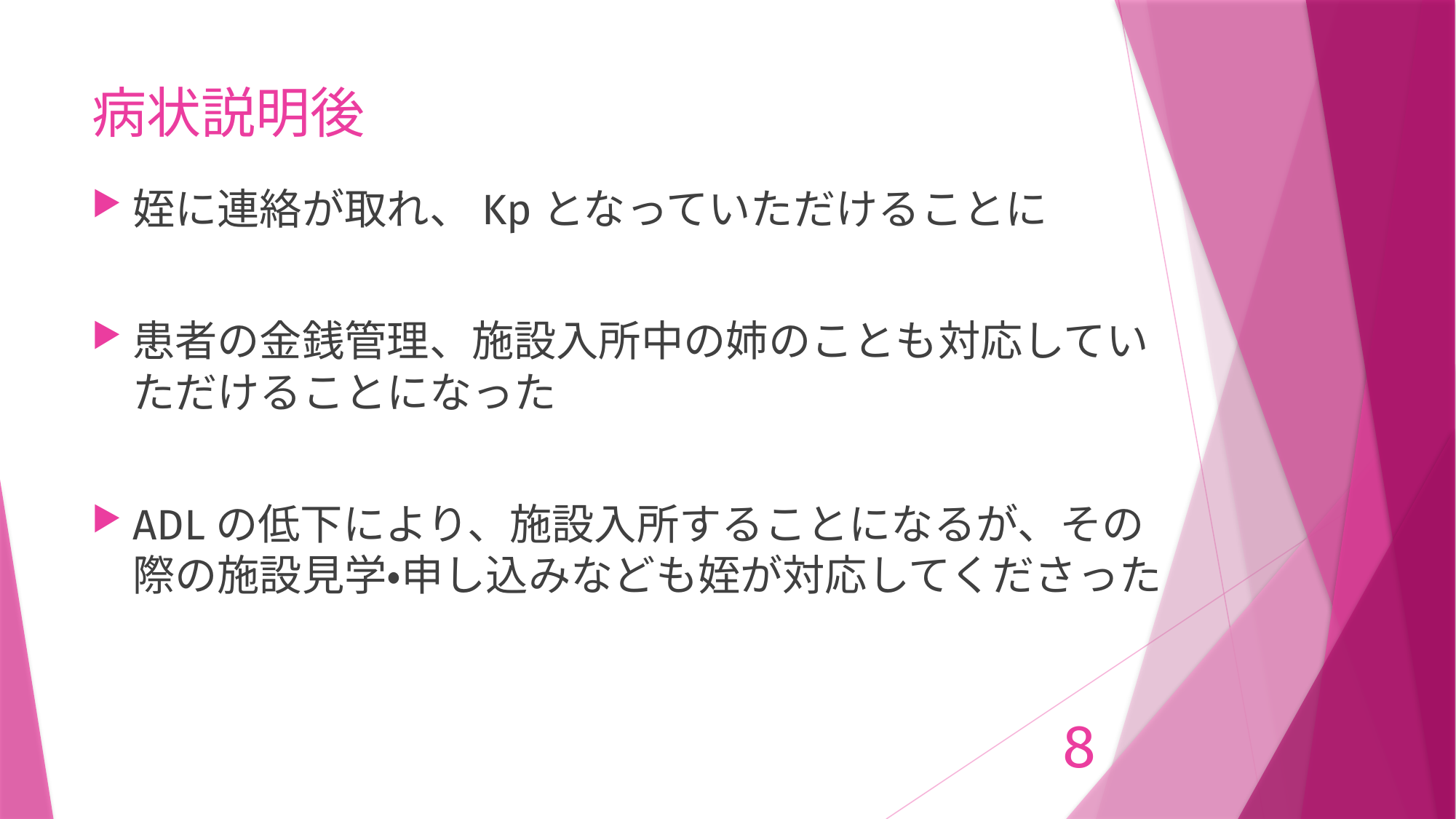

# 病状説明後
姪に連絡が取れ、Kpとなっていただけることに

患者の金銭管理、施設入所中の姉のことも対応していただけることになった

ADLの低下により、施設入所することになるが、その際の施設見学・申し込みなども姪が対応してくださった

8